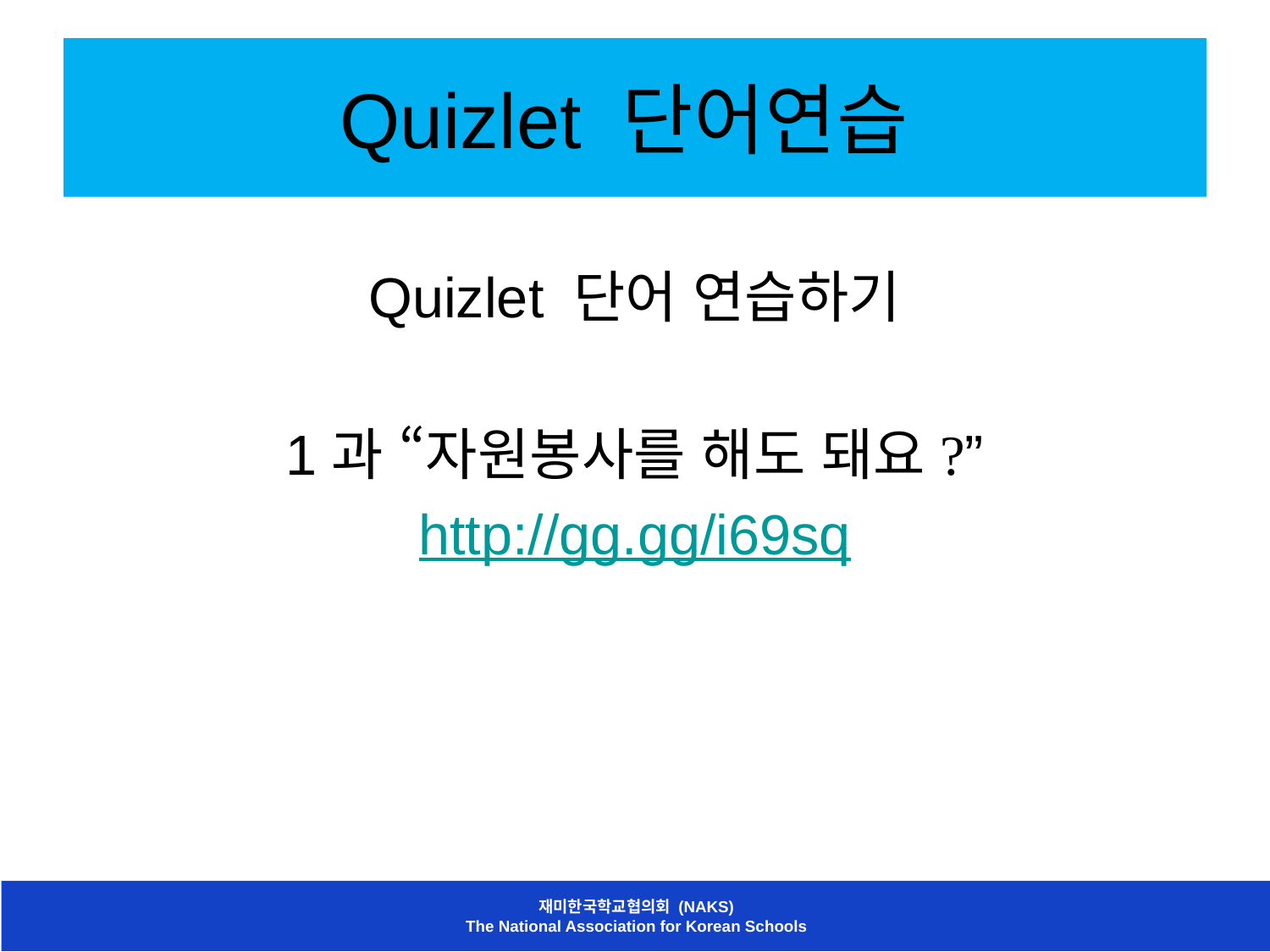

# Quizlet 단어연습

Quizlet 단어 연습하기

1과 “자원봉사를 해도 돼요?”
http://gg.gg/i69sq

재미한국학교협의회 (NAKS)
The National Association for Korean Schools